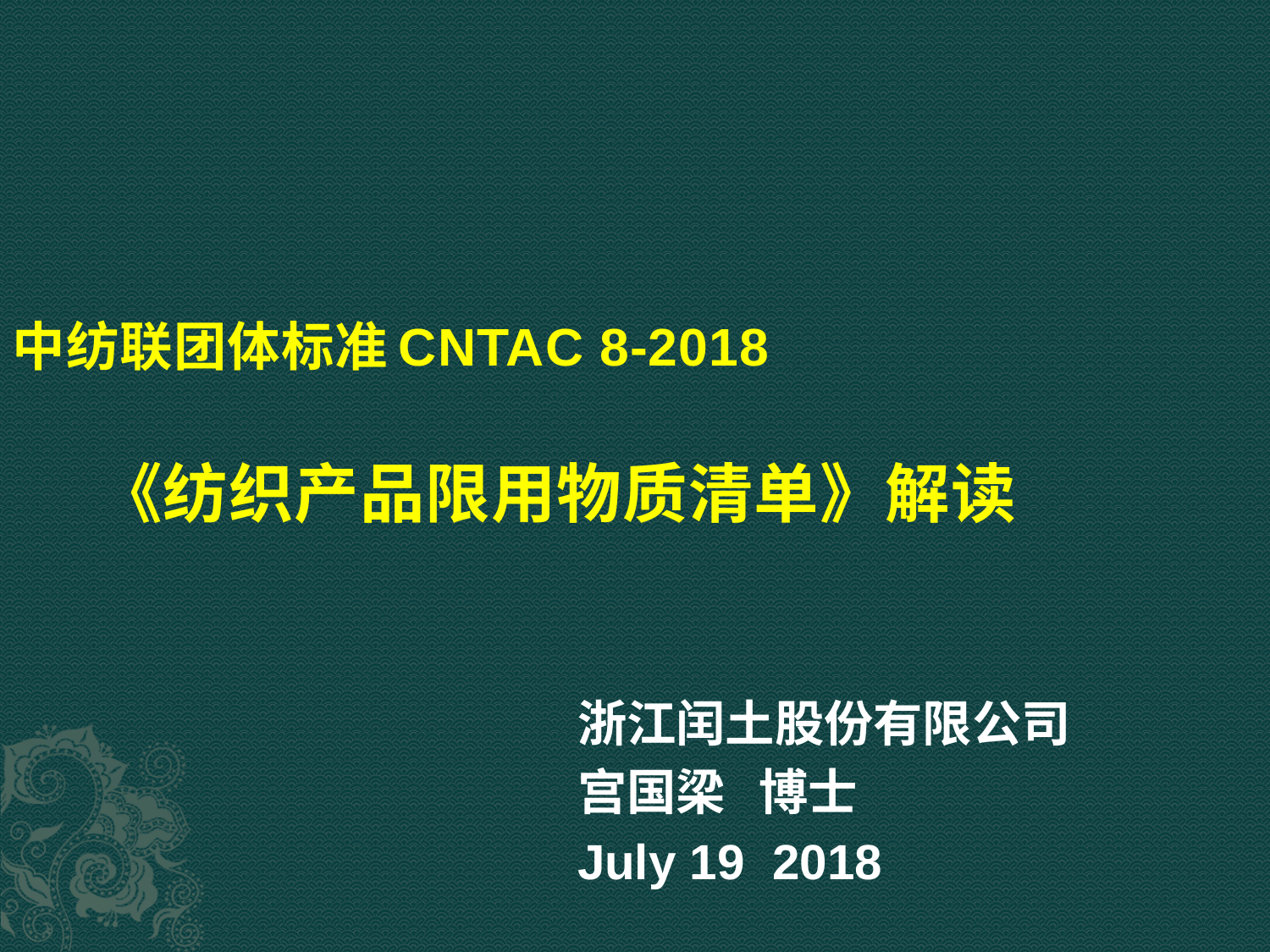

# 中纺联团体标准CNTAC 8-2018 《纺织产品限用物质清单》解读
浙江闰土股份有限公司
宫国梁   博士
July 19  2018